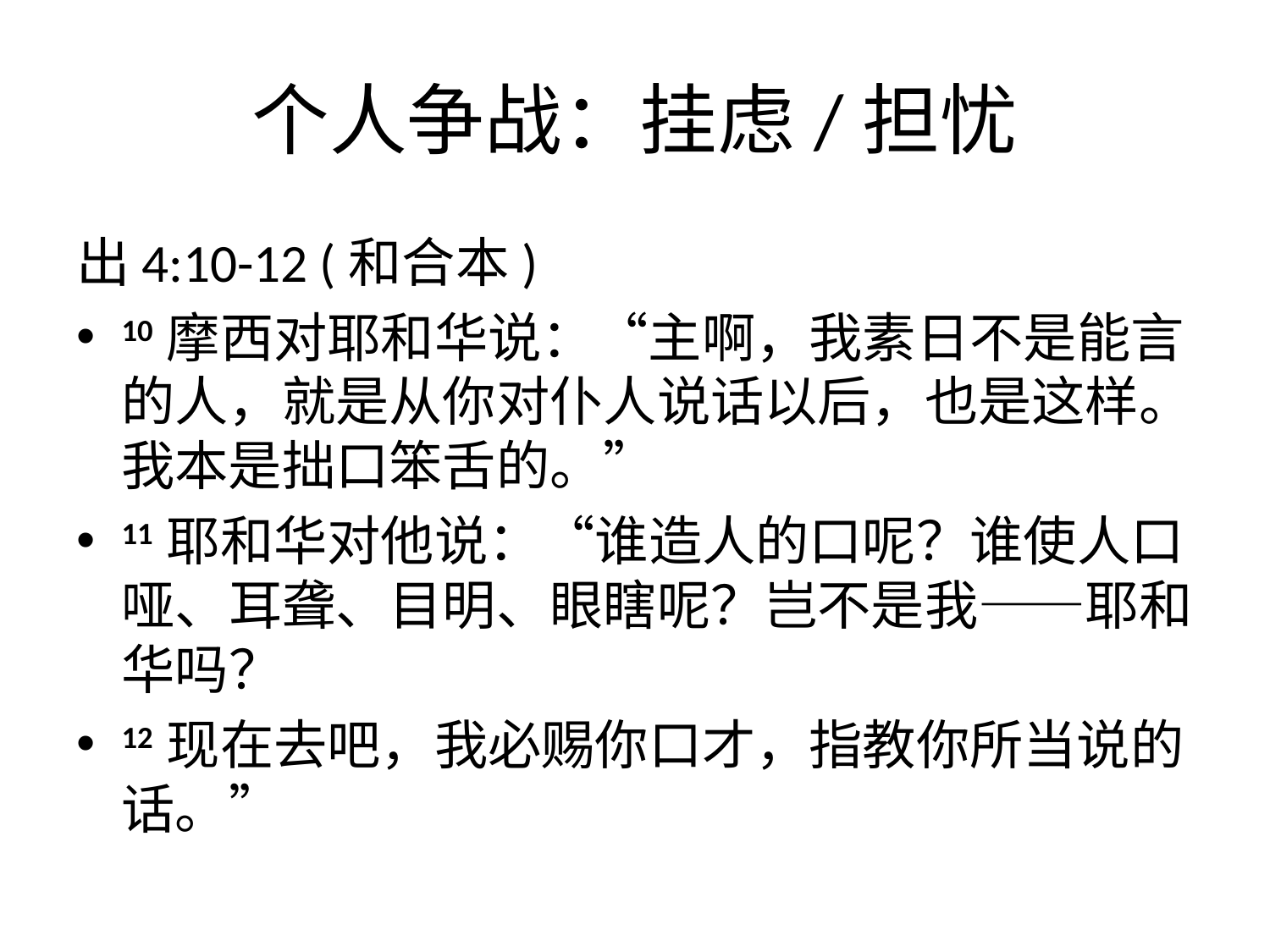

# 个人争战：挂虑/担忧
出4:10-12 (和合本)
10 摩西对耶和华说：“主啊，我素日不是能言的人，就是从你对仆人说话以后，也是这样。我本是拙口笨舌的。”
11 耶和华对他说：“谁造人的口呢？谁使人口哑、耳聋、目明、眼瞎呢？岂不是我——耶和华吗？
12 现在去吧，我必赐你口才，指教你所当说的话。”